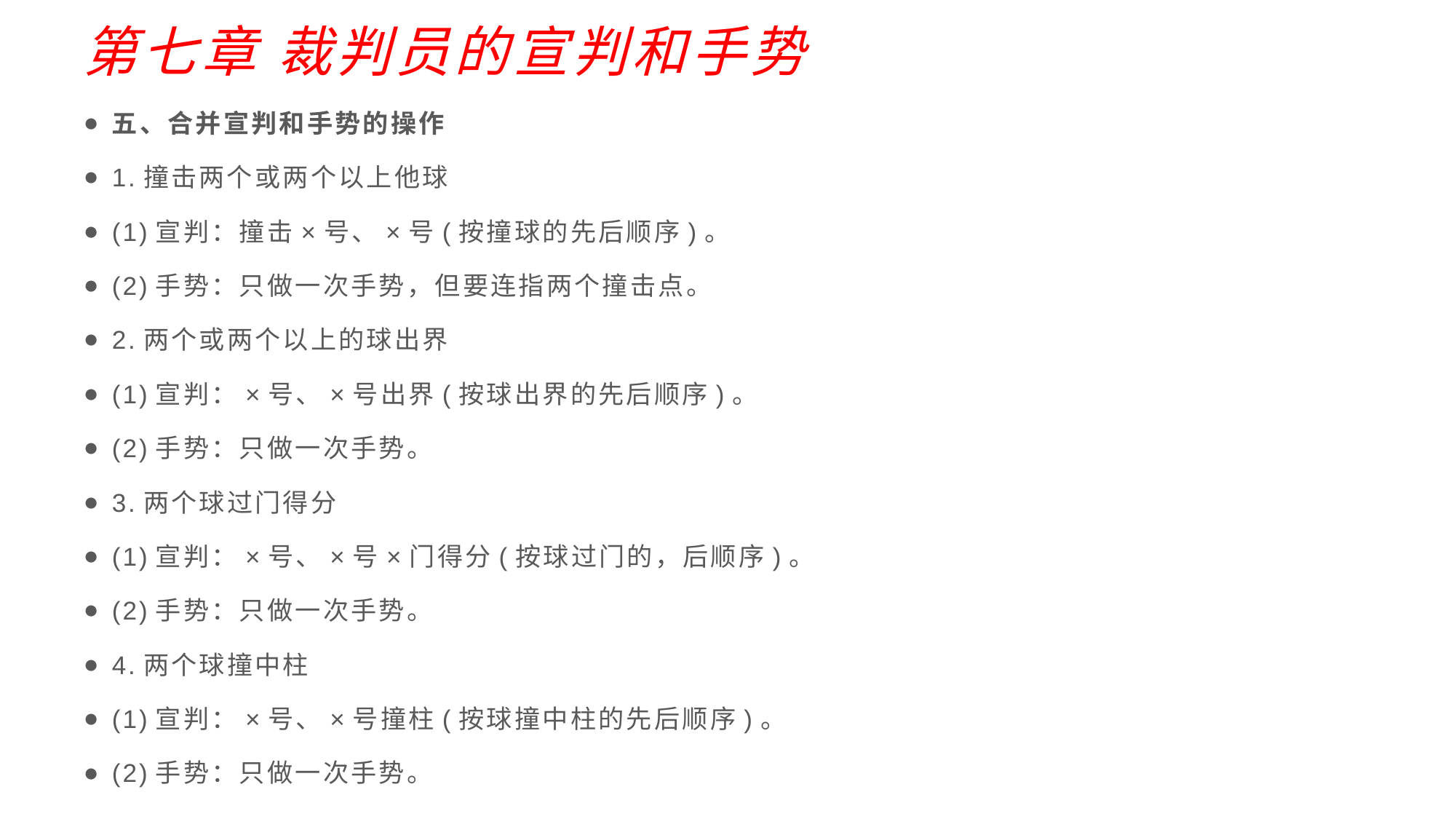

# 第七章 裁判员的宣判和手势
五、合并宣判和手势的操作
1.撞击两个或两个以上他球
(1)宣判：撞击×号、×号(按撞球的先后顺序)。
(2)手势：只做一次手势，但要连指两个撞击点。
2.两个或两个以上的球出界
(1)宣判：×号、×号出界(按球出界的先后顺序)。
(2)手势：只做一次手势。
3.两个球过门得分
(1)宣判：×号、×号×门得分(按球过门的，后顺序)。
(2)手势：只做一次手势。
4.两个球撞中柱
(1)宣判：×号、×号撞柱(按球撞中柱的先后顺序)。
(2)手势：只做一次手势。